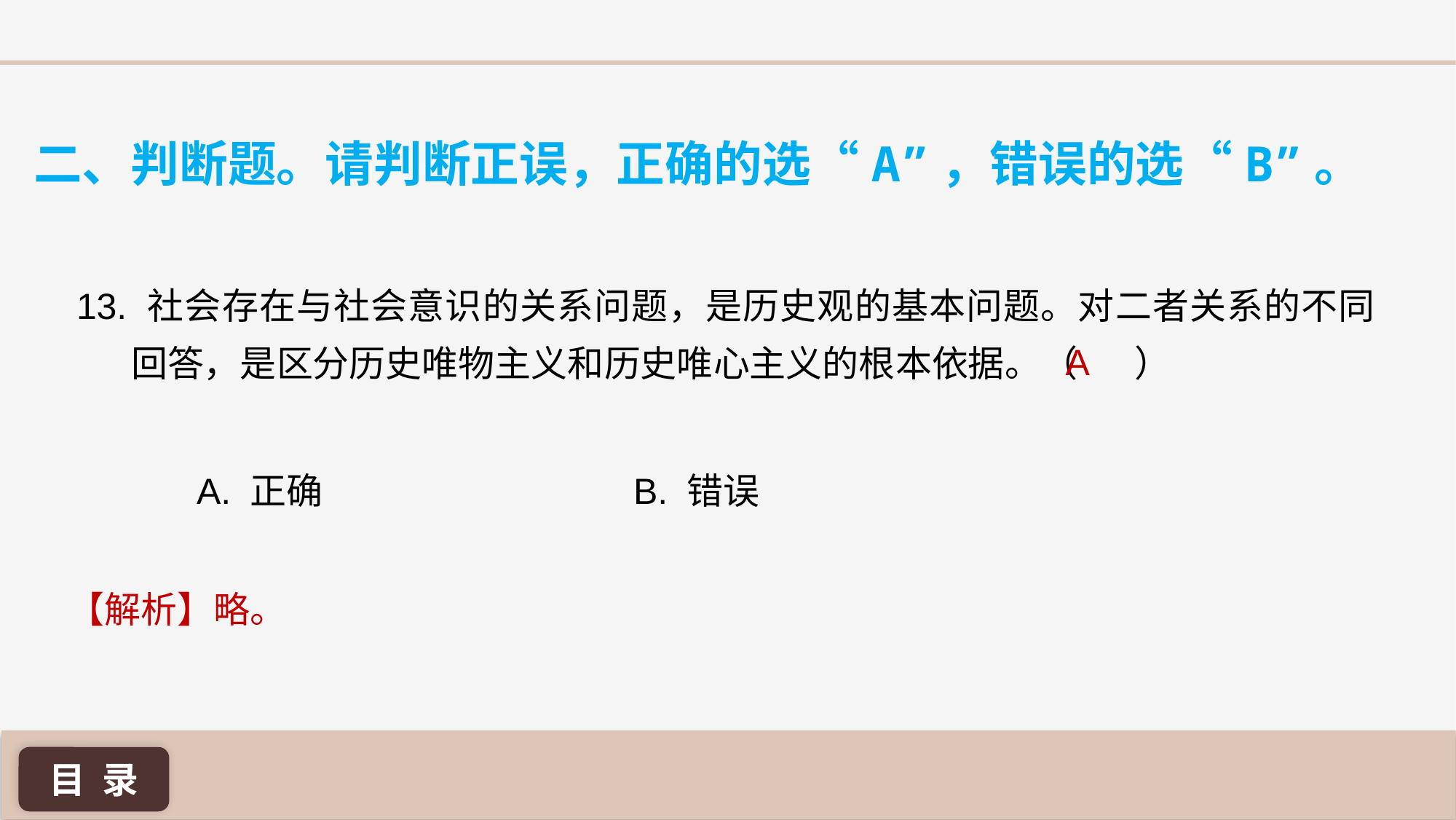

二、判断题。请判断正误，正确的选“A”，错误的选“B”。
13. 社会存在与社会意识的关系问题，是历史观的基本问题。对二者关系的不同回答，是区分历史唯物主义和历史唯心主义的根本依据。（       ）
A
A. 正确 			B. 错误
【解析】略。